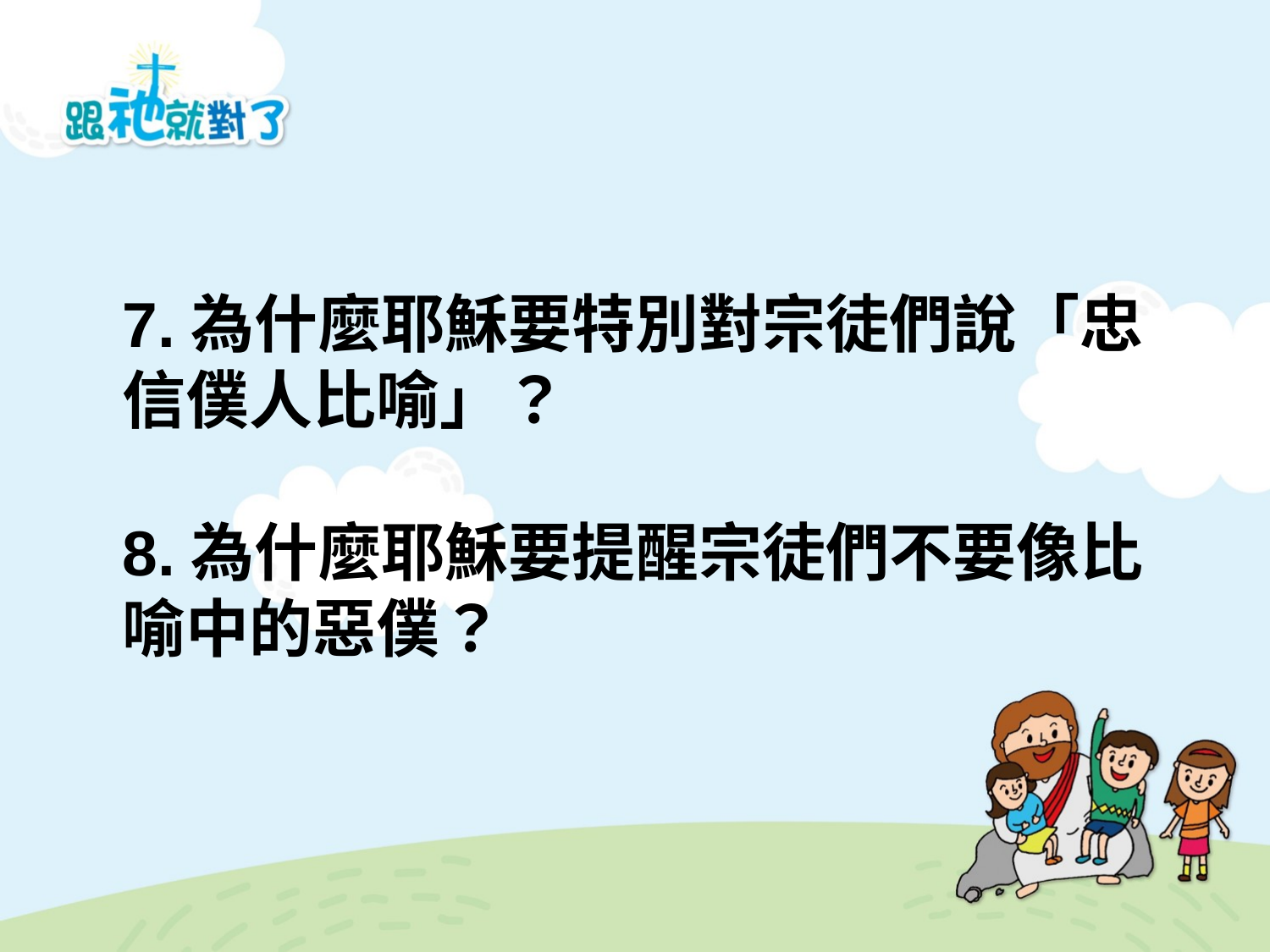

7.為什麼耶穌要特別對宗徒們說「忠信僕人比喻」？

8.為什麼耶穌要提醒宗徒們不要像比喻中的惡僕？